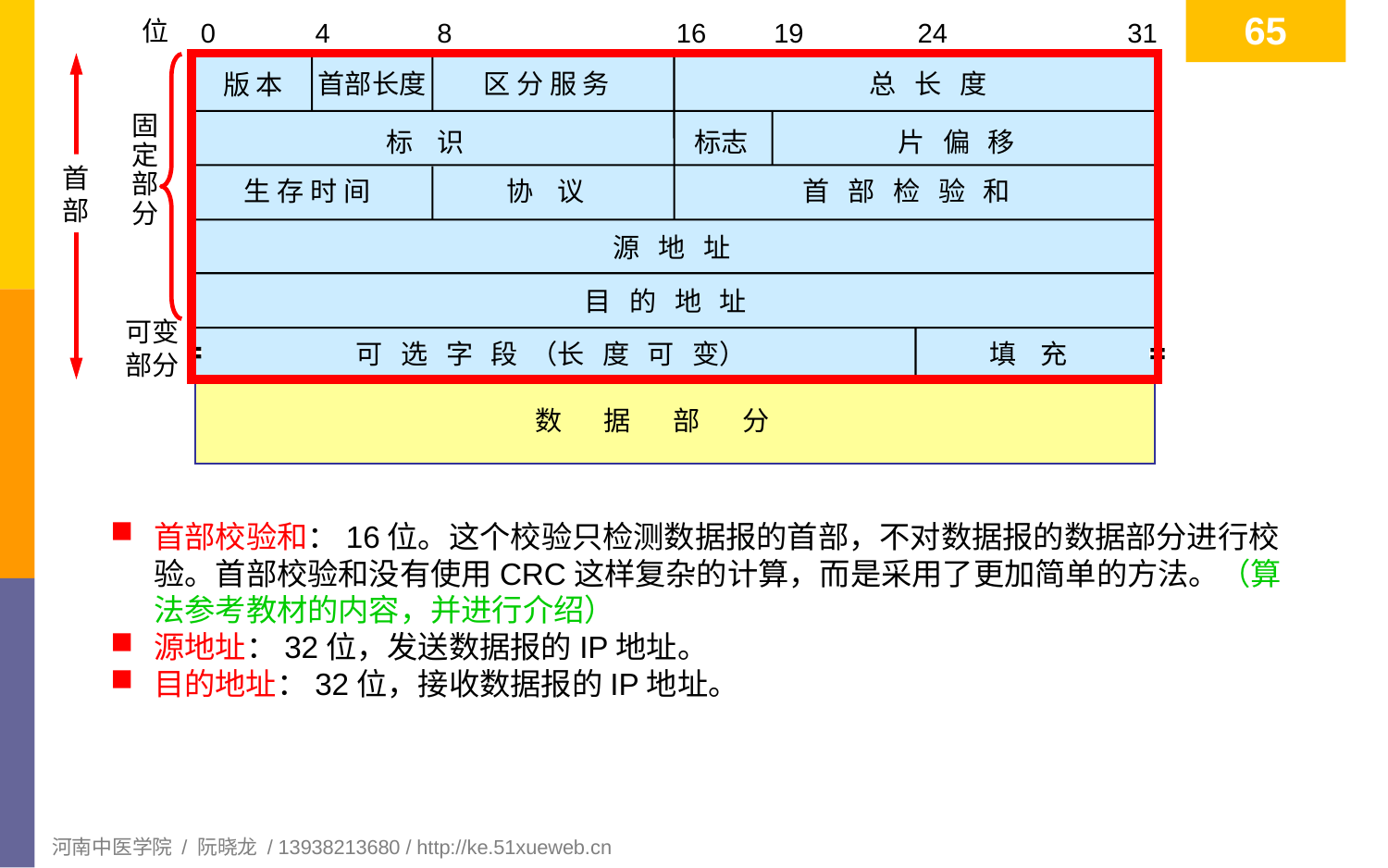

65
位
0
4
8
16
19
24
31

首
部

区 分 服 务
总   长   度
首部长度
版 本
固
定
部
分

标    识
标志
片   偏   移

生 存 时 间
协    议
首   部   检   验   和

源   地   址

目   的   地   址
可变
部分

可   选   字   段  （长   度   可   变）
填    充

数       据       部       分

首部校验和：16位。这个校验只检测数据报的首部，不对数据报的数据部分进行校验。首部校验和没有使用CRC这样复杂的计算，而是采用了更加简单的方法。（算法参考教材的内容，并进行介绍）
源地址：32位，发送数据报的IP地址。
目的地址：32位，接收数据报的IP地址。